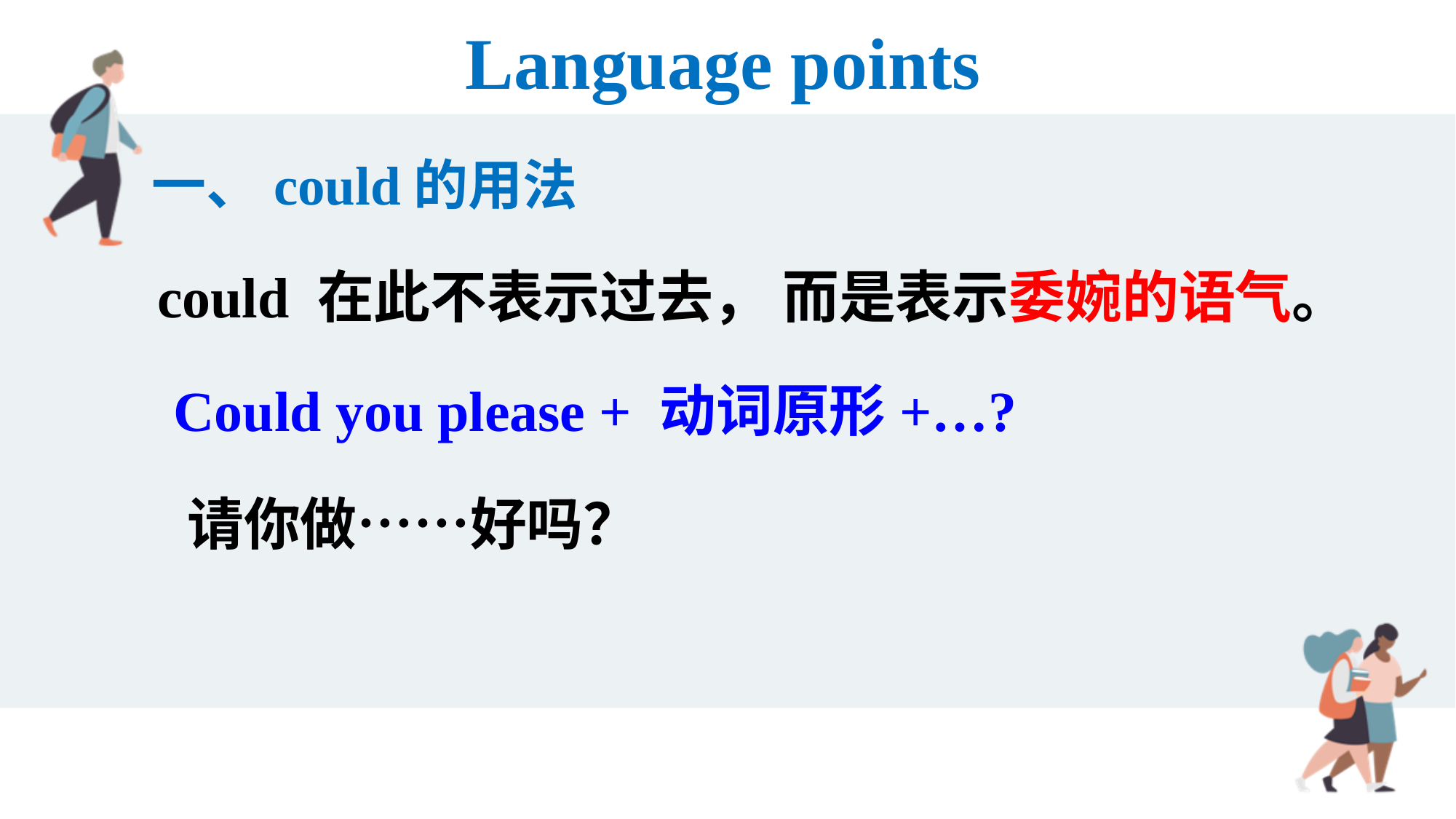

Language points
一、could的用法

could 在此不表示过去， 而是表示委婉的语气。
Could you please + 动词原形+…?
请你做……好吗？